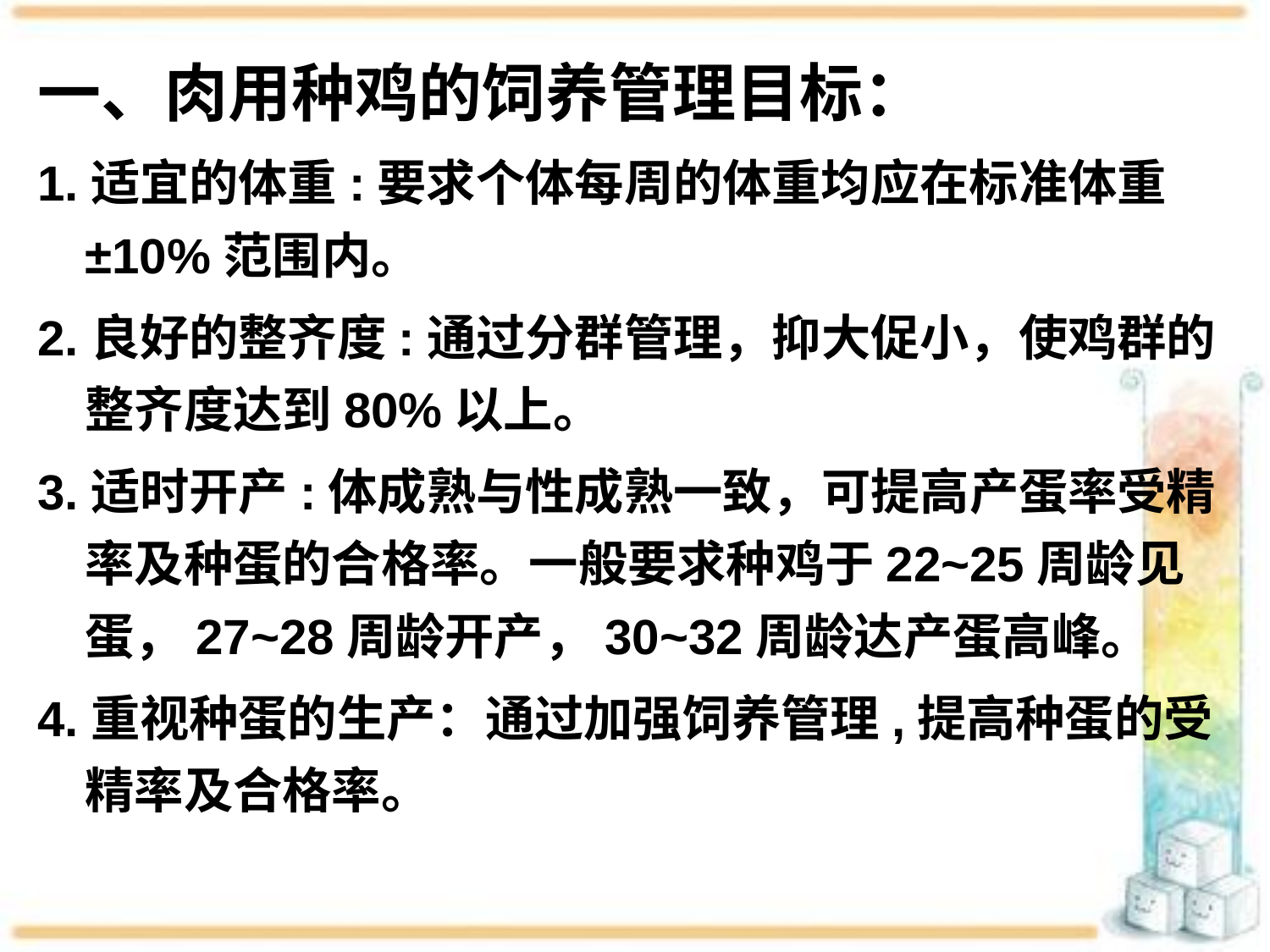

一、肉用种鸡的饲养管理目标：
1.适宜的体重:要求个体每周的体重均应在标准体重±10%范围内。
2.良好的整齐度:通过分群管理，抑大促小，使鸡群的整齐度达到80%以上。
3.适时开产:体成熟与性成熟一致，可提高产蛋率受精率及种蛋的合格率。一般要求种鸡于22~25周龄见蛋，27~28周龄开产，30~32周龄达产蛋高峰。
4.重视种蛋的生产：通过加强饲养管理,提高种蛋的受精率及合格率。